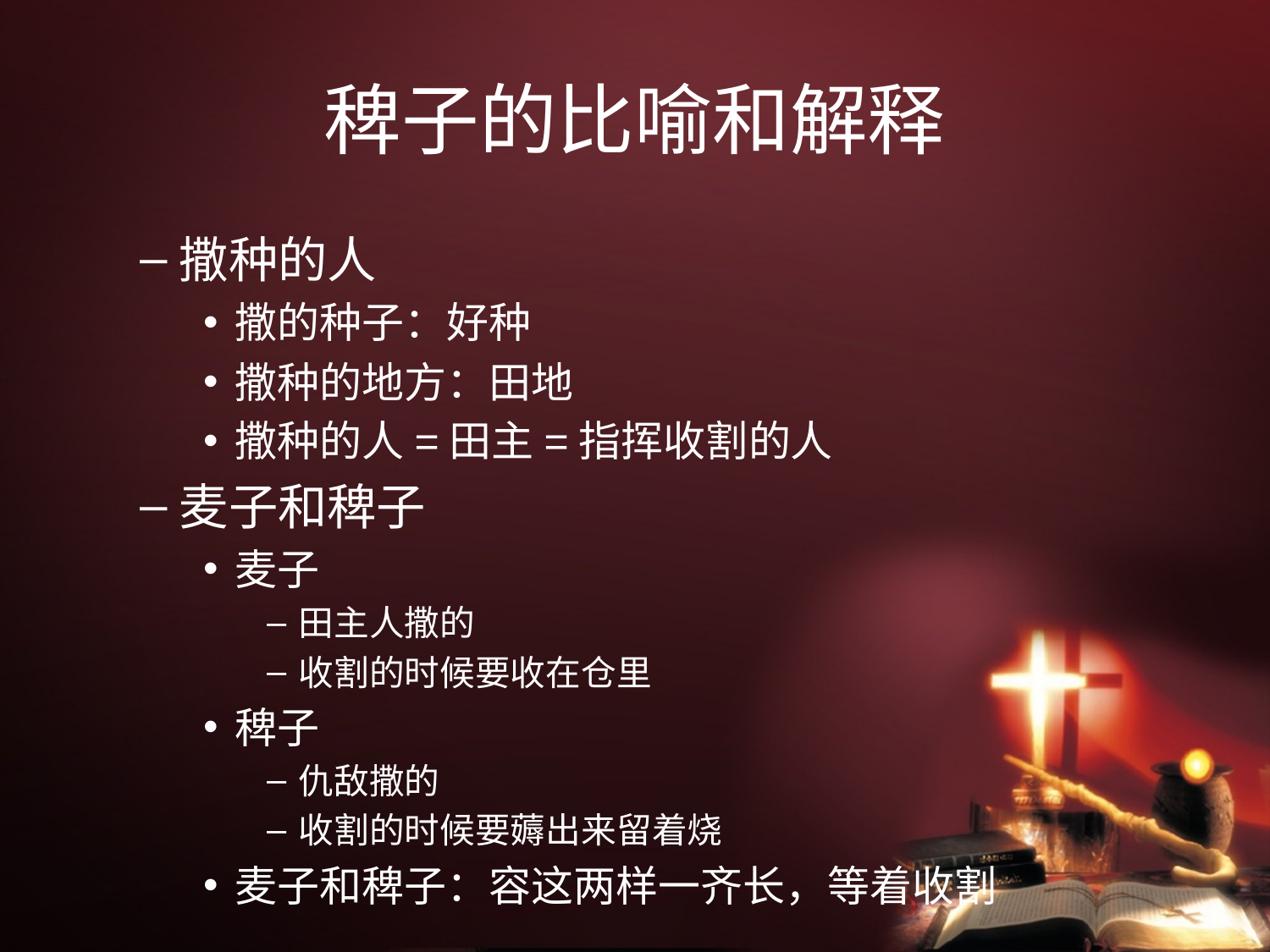

# 稗子的比喻和解释
撒种的人
撒的种子：好种
撒种的地方：田地
撒种的人=田主=指挥收割的人
麦子和稗子
麦子
田主人撒的
收割的时候要收在仓里
稗子
仇敌撒的
收割的时候要薅出来留着烧
麦子和稗子：容这两样一齐长，等着收割